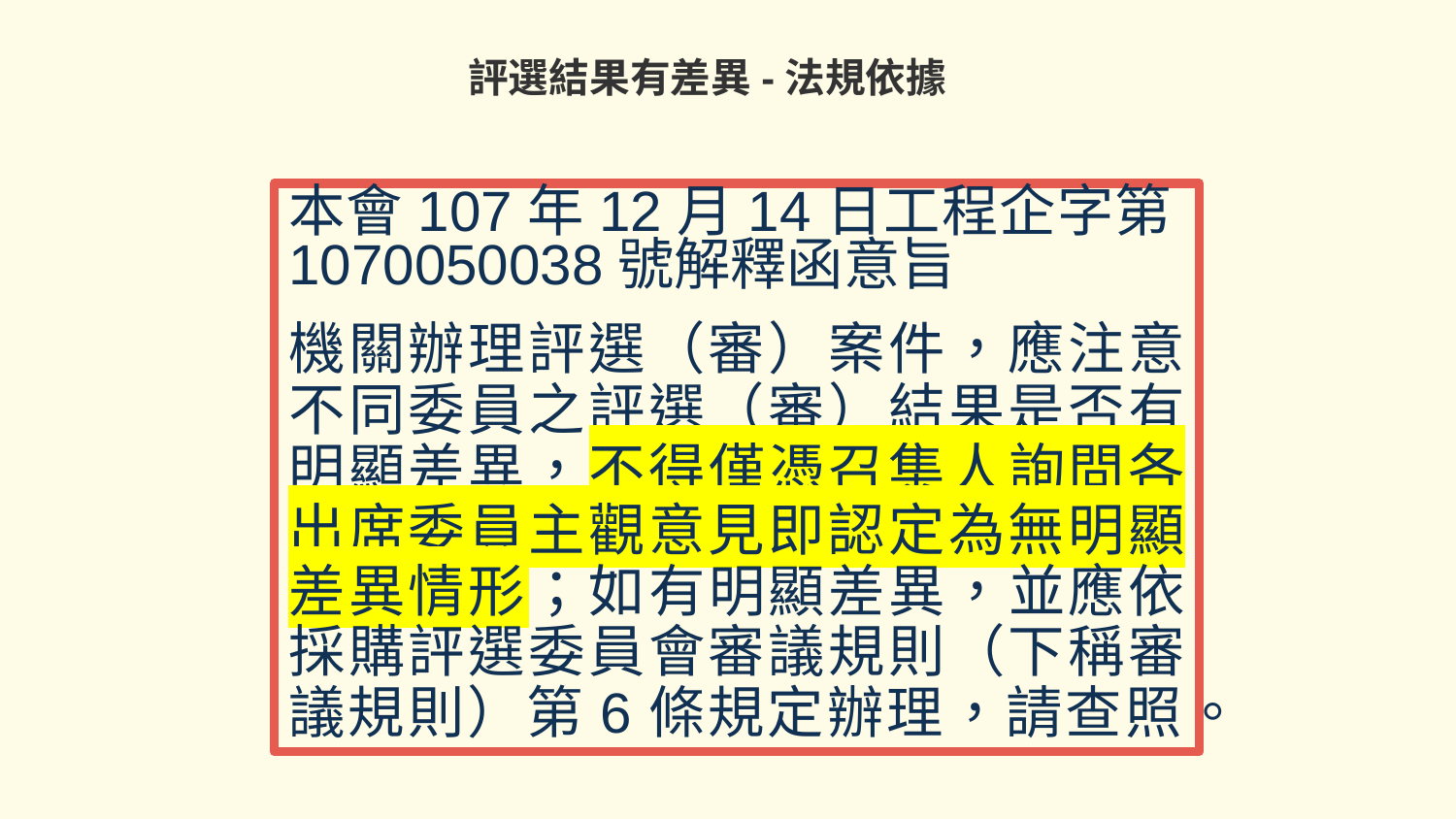

評選結果有差異-法規依據
本會107年12月14日工程企字第1070050038號解釋函意旨
機關辦理評選（審）案件，應注意不同委員之評選（審）結果是否有明顯差異，不得僅憑召集人詢問各出席委員主觀意見即認定為無明顯差異情形；如有明顯差異，並應依採購評選委員會審議規則（下稱審議規則）第6條規定辦理，請查照。